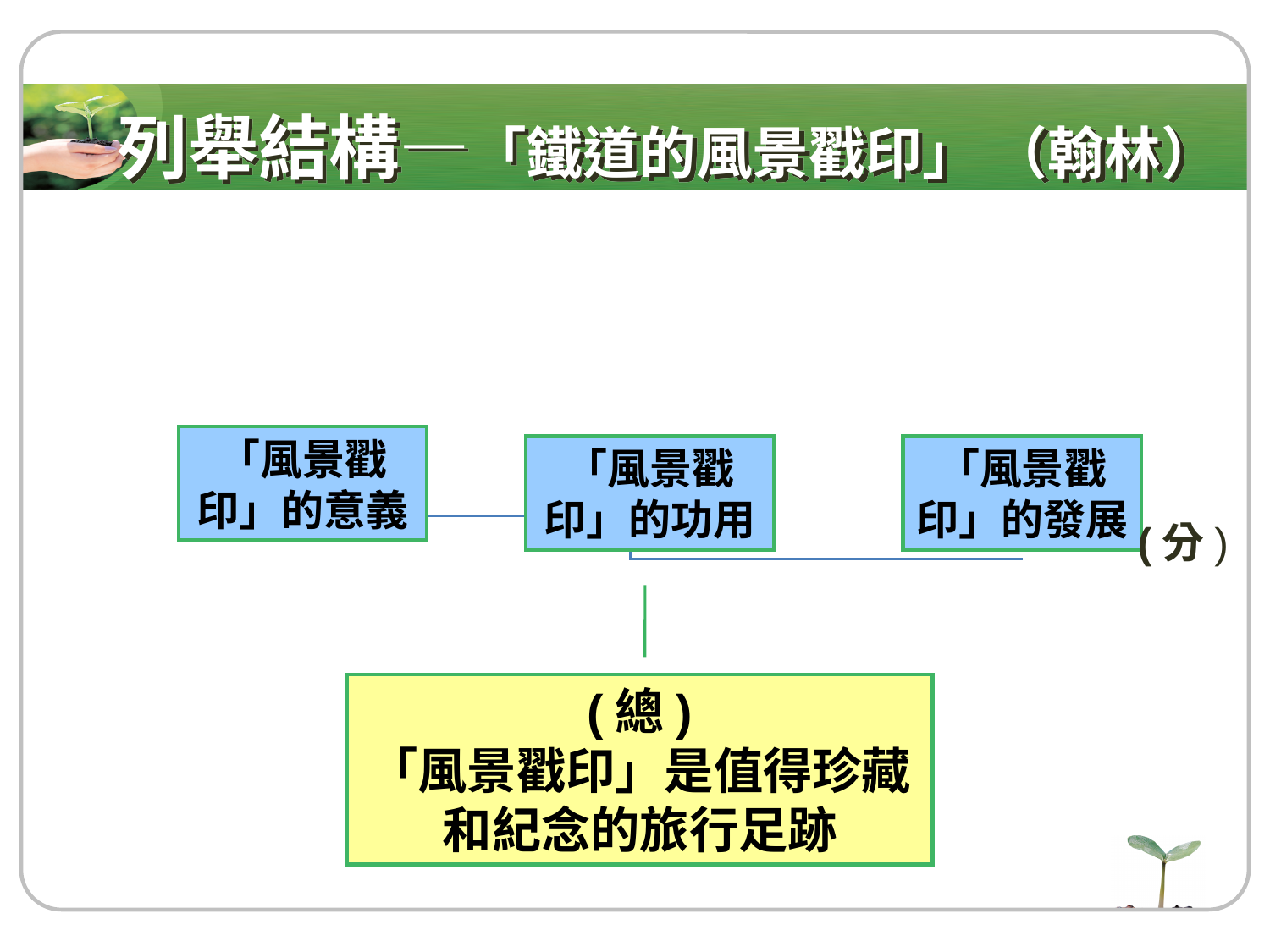

列舉結構—「鐵道的風景戳印」 （翰林）
「風景戳印」的意義
「風景戳印」的功用
「風景戳印」的發展
(分)
(總)
「風景戳印」是值得珍藏和紀念的旅行足跡